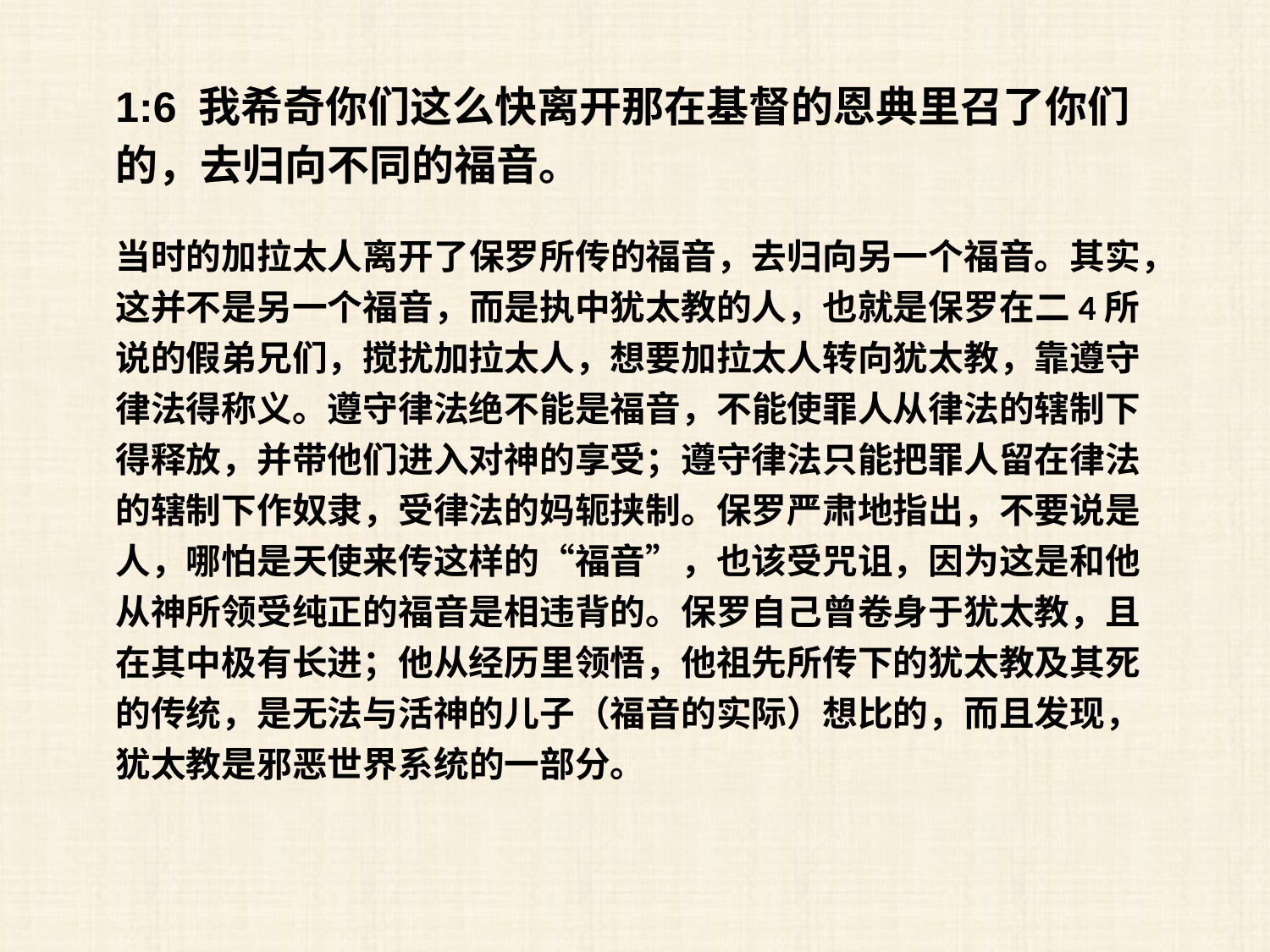

1:6 我希奇你们这么快离开那在基督的恩典里召了你们的，去归向不同的福音。
当时的加拉太人离开了保罗所传的福音，去归向另一个福音。其实，这并不是另一个福音，而是执中犹太教的人，也就是保罗在二4所说的假弟兄们，搅扰加拉太人，想要加拉太人转向犹太教，靠遵守律法得称义。遵守律法绝不能是福音，不能使罪人从律法的辖制下得释放，并带他们进入对神的享受；遵守律法只能把罪人留在律法的辖制下作奴隶，受律法的妈轭挟制。保罗严肃地指出，不要说是人，哪怕是天使来传这样的“福音”，也该受咒诅，因为这是和他从神所领受纯正的福音是相违背的。保罗自己曾卷身于犹太教，且在其中极有长进；他从经历里领悟，他祖先所传下的犹太教及其死的传统，是无法与活神的儿子（福音的实际）想比的，而且发现，犹太教是邪恶世界系统的一部分。